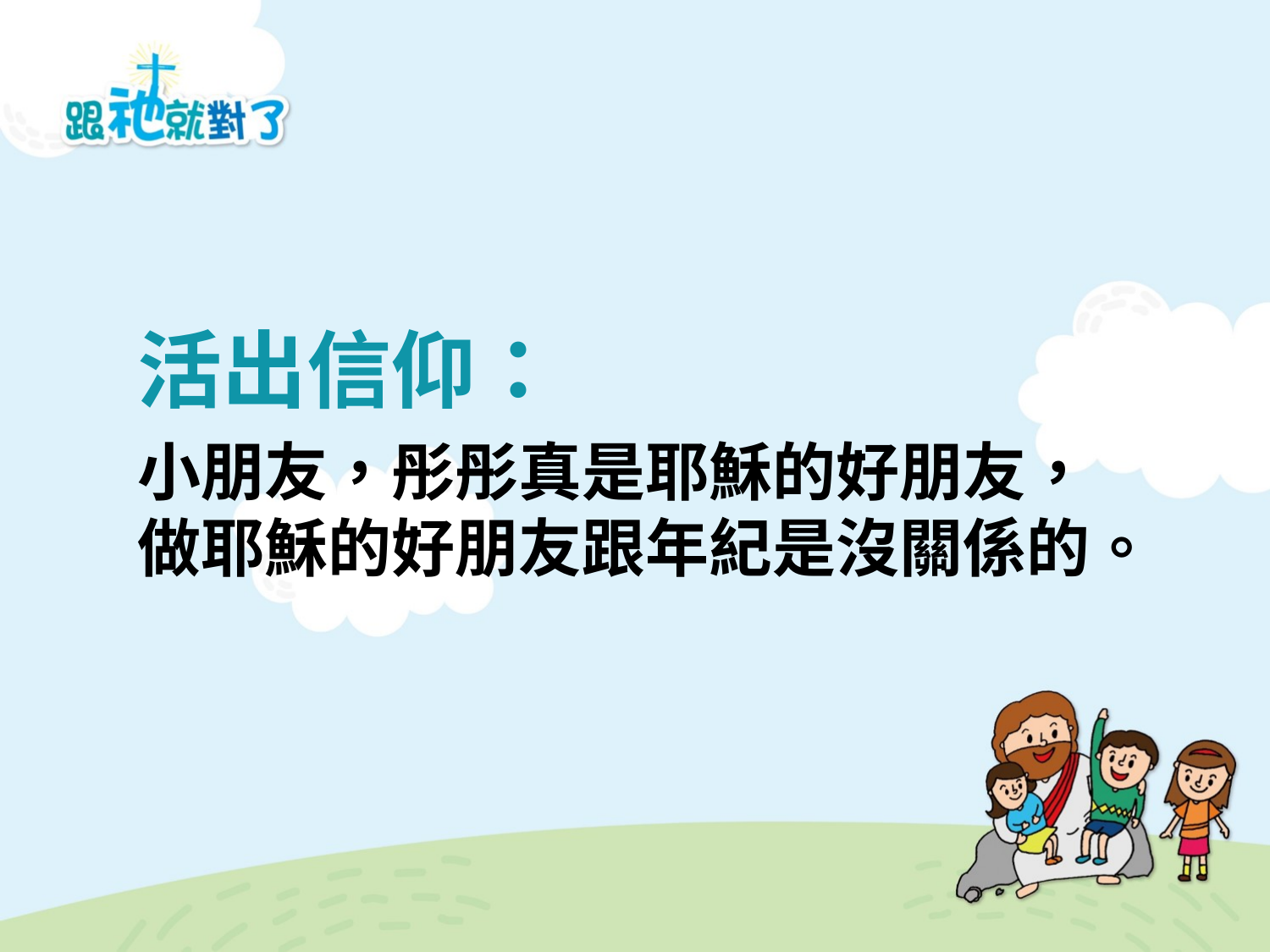

活出信仰：
小朋友，彤彤真是耶穌的好朋友，做耶穌的好朋友跟年紀是沒關係的。